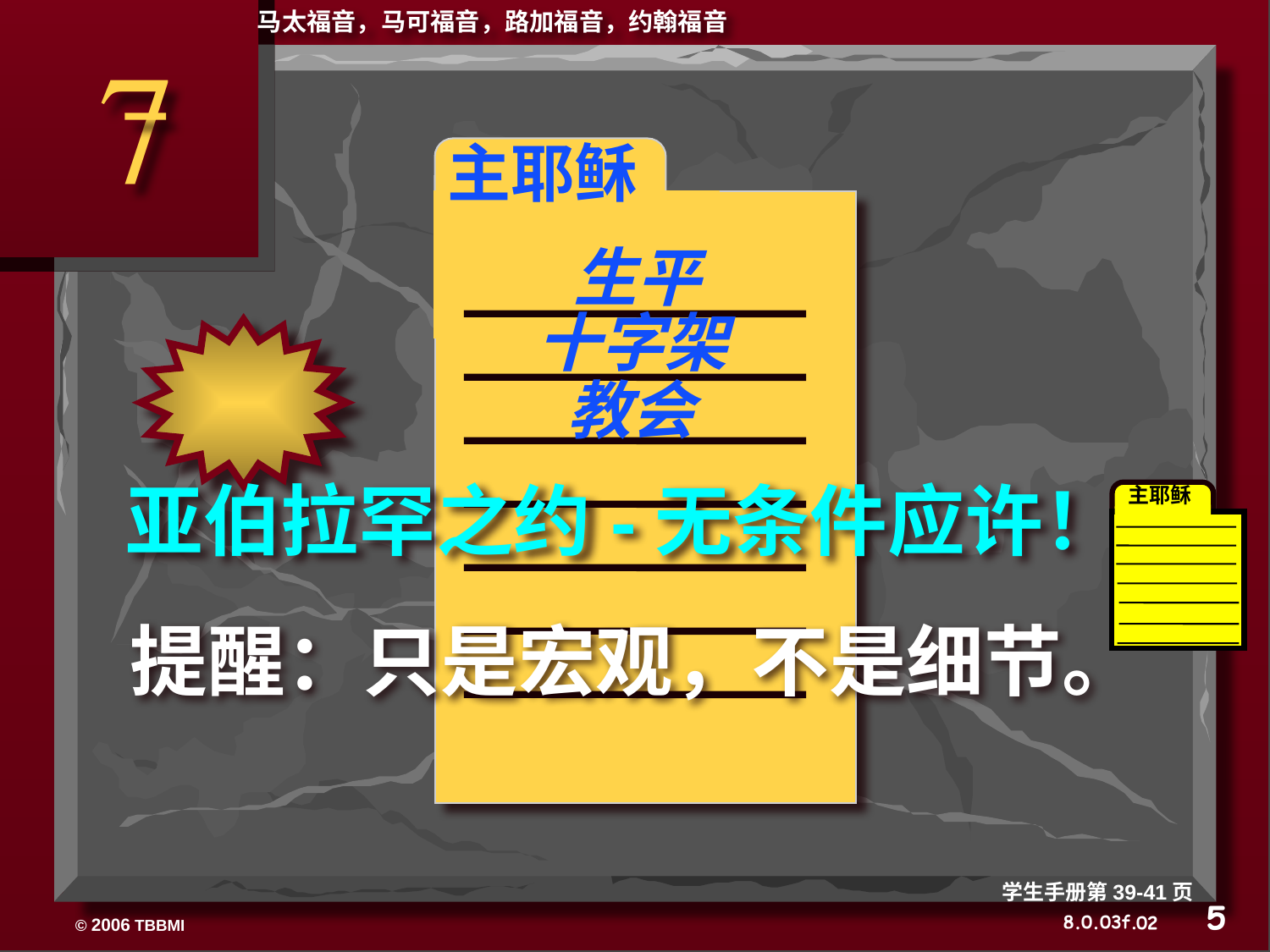

马太福音，马可福音，路加福音，约翰福音

7

 主耶稣

生平
十字架

教会
亚伯拉罕之约-无条件应许！
主耶稣

提醒：只是宏观，不是细节。

学生手册第39-41页
5

02